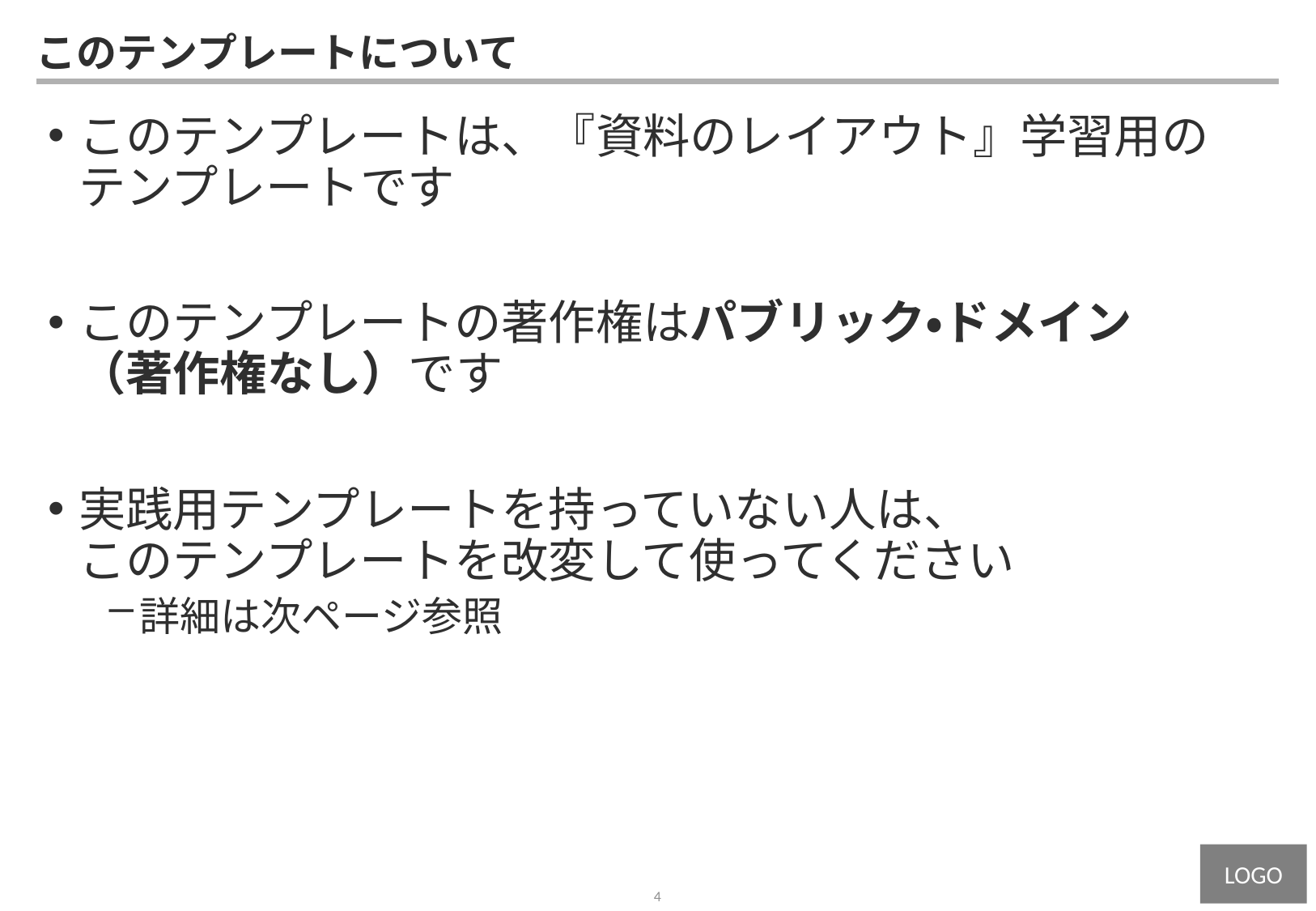

# このテンプレートについて
このテンプレートは、『資料のレイアウト』学習用の
テンプレートです

このテンプレートの著作権はパブリック・ドメイン
（著作権なし）です

実践用テンプレートを持っていない人は、
このテンプレートを改変して使ってください
詳細は次ページ参照